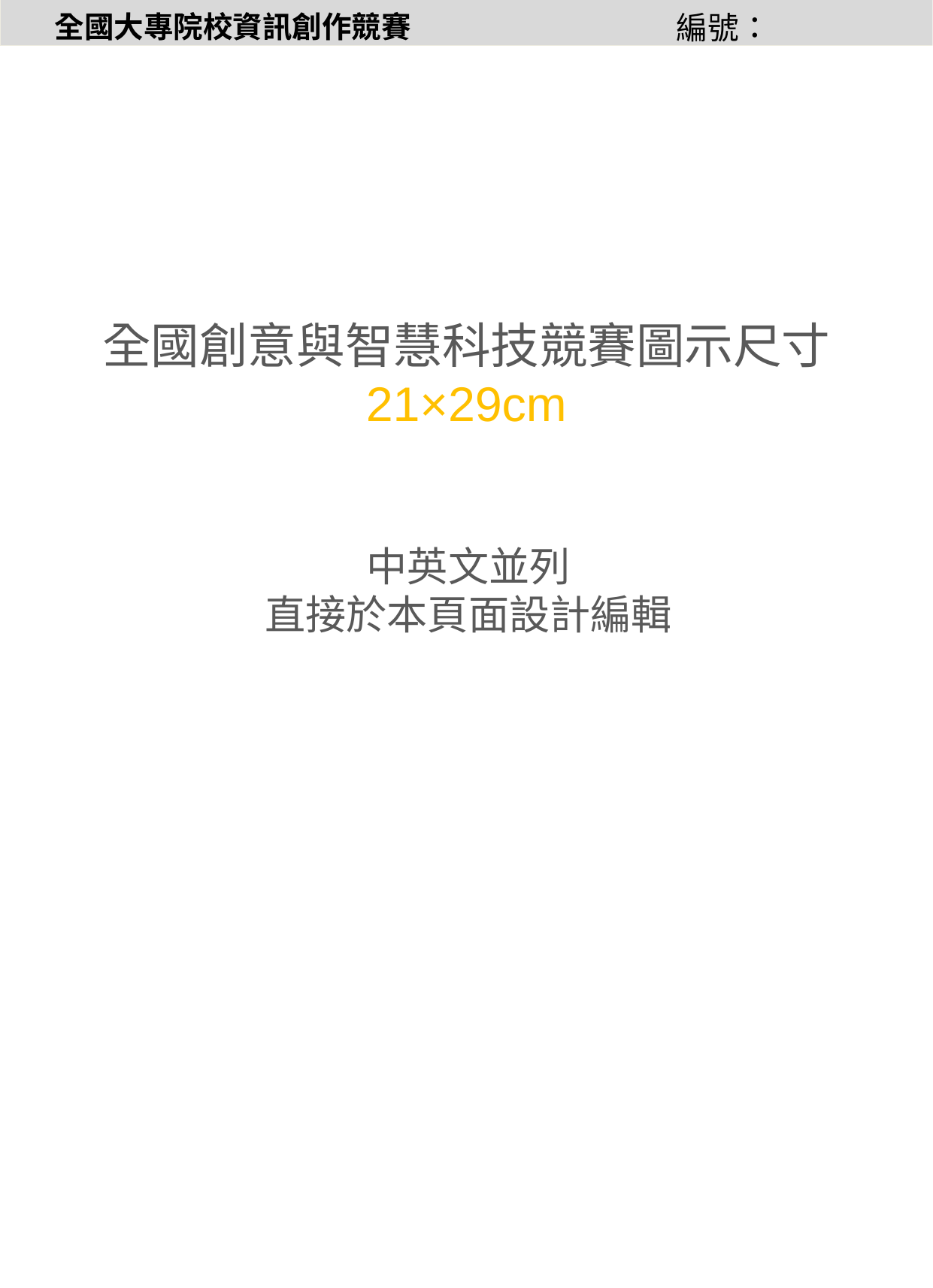

全國大專院校資訊創作競賽
編號：
全國創意與智慧科技競賽圖示尺寸
21×29cm
中英文並列
直接於本頁面設計編輯